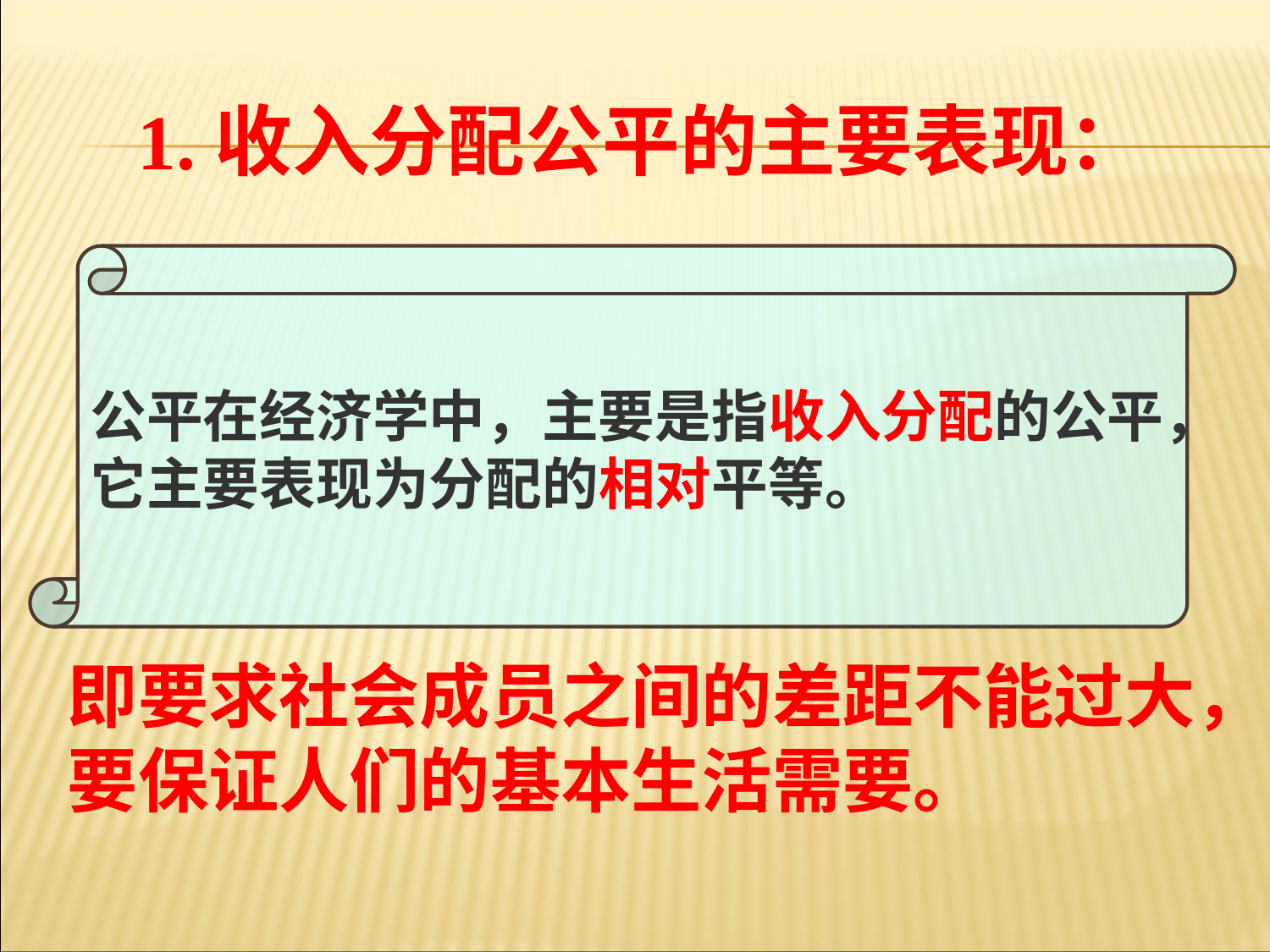

1.收入分配公平的主要表现：
公平在经济学中，主要是指收入分配的公平，
它主要表现为分配的相对平等。
即要求社会成员之间的差距不能过大，要保证人们的基本生活需要。